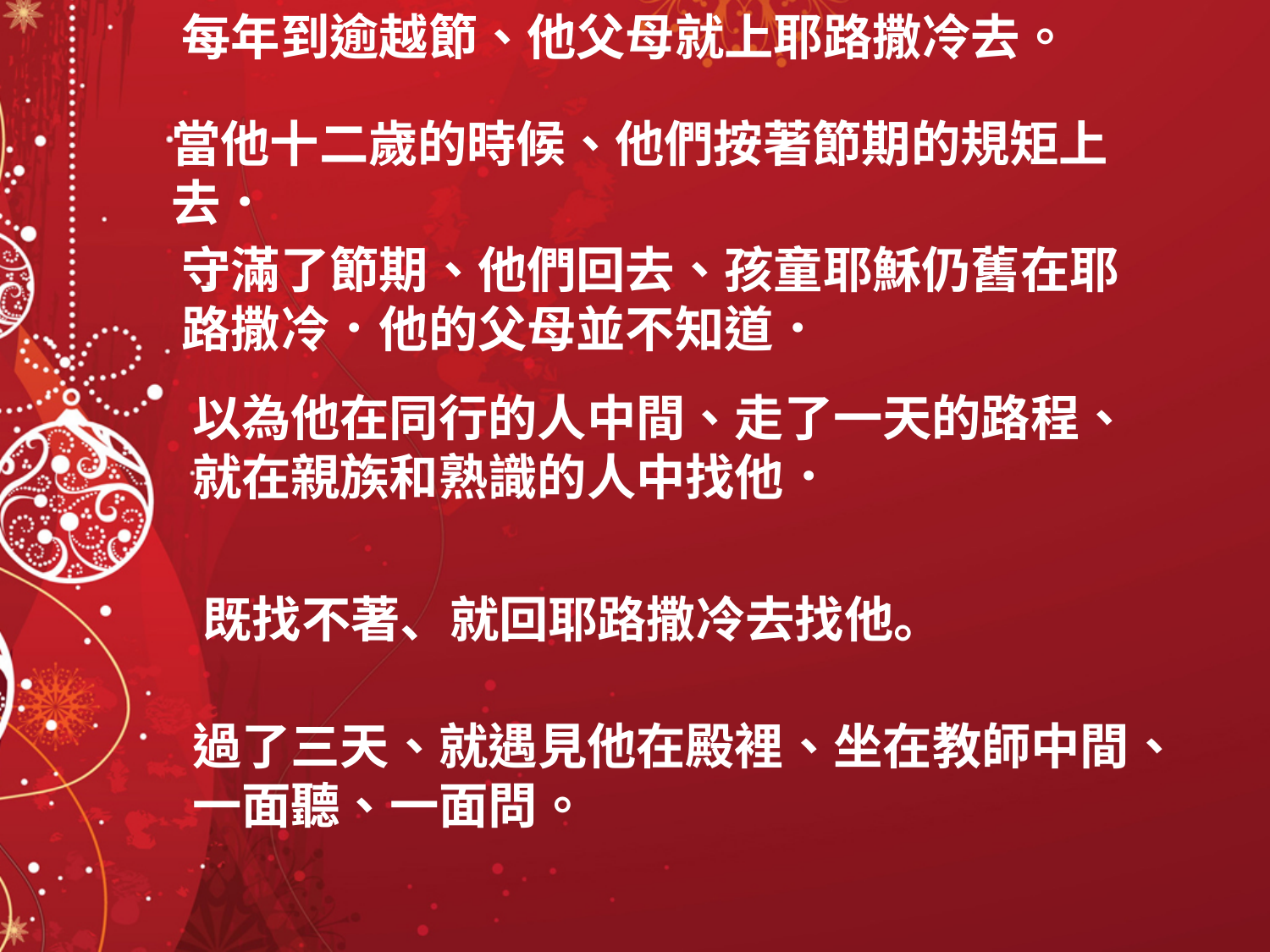

每年到逾越節、他父母就上耶路撒冷去。
當他十二歲的時候、他們按著節期的規矩上去．
守滿了節期、他們回去、孩童耶穌仍舊在耶 路撒冷．他的父母並不知道．
以為他在同行的人中間、走了一天的路程、 就在親族和熟識的人中找他．
既找不著、就回耶路撒冷去找他。
過了三天、就遇見他在殿裡、坐在教師中間、 一面聽、一面問。